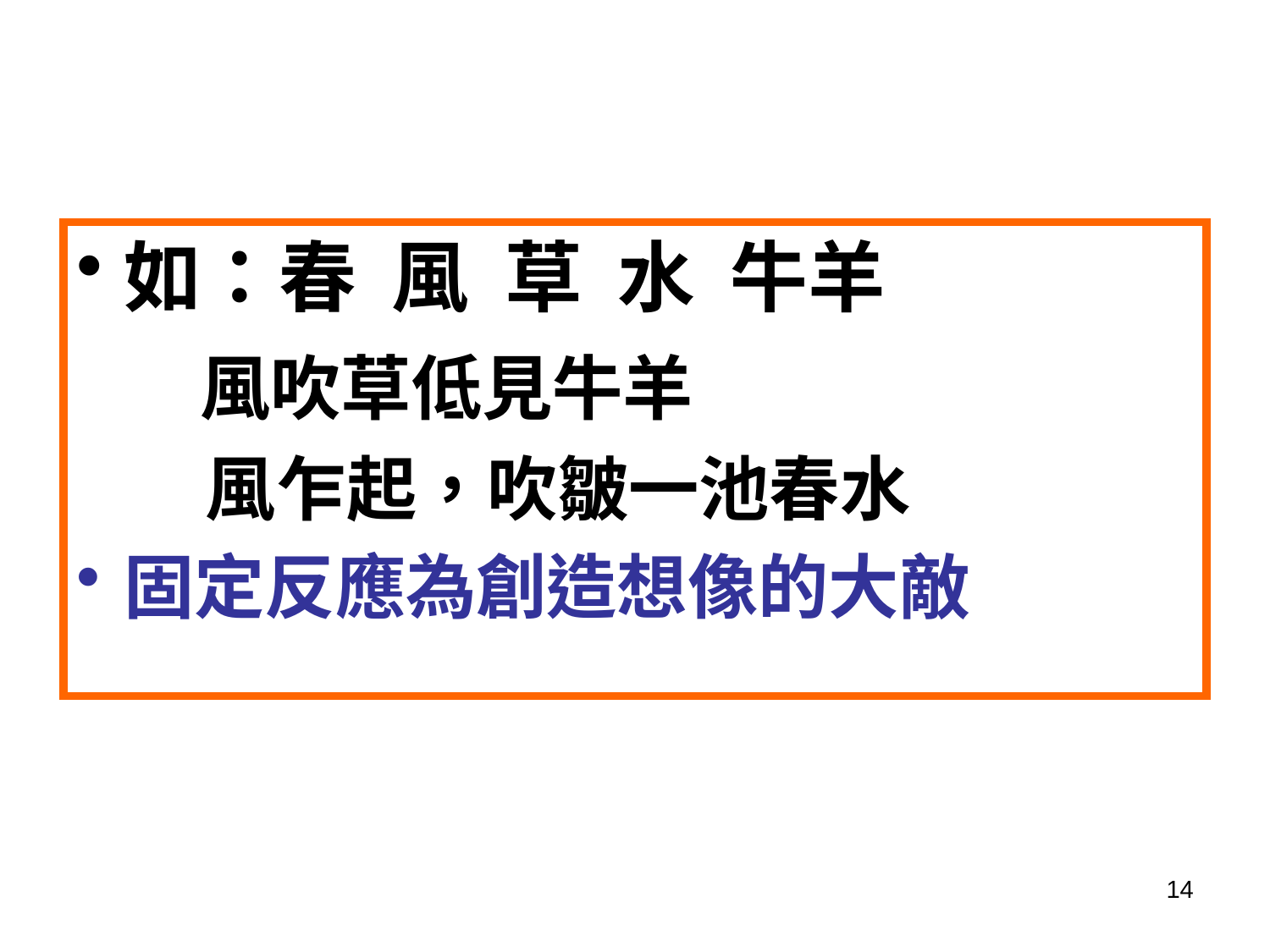

如：春  風  草  水  牛羊
      風吹草低見牛羊
       風乍起，吹皺一池春水
固定反應為創造想像的大敵

14